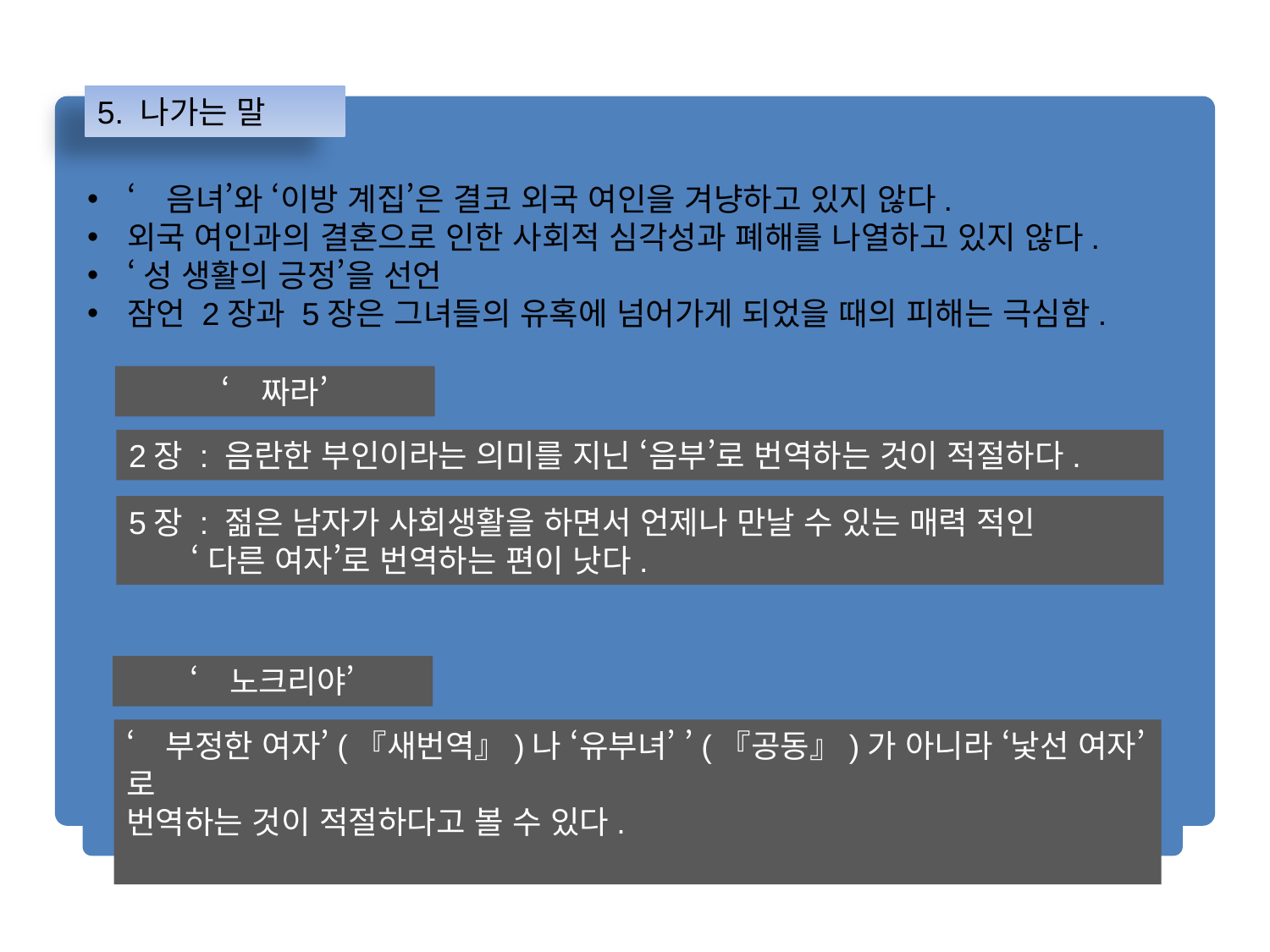

5. 나가는 말

‘음녀’와 ‘이방 계집’은 결코 외국 여인을 겨냥하고 있지 않다.
외국 여인과의 결혼으로 인한 사회적 심각성과 폐해를 나열하고 있지 않다.
‘성 생활의 긍정’을 선언
잠언 2장과 5장은 그녀들의 유혹에 넘어가게 되었을 때의 피해는 극심함.

‘짜라’
2장 : 음란한 부인이라는 의미를 지닌 ‘음부’로 번역하는 것이 적절하다.
5장 : 젊은 남자가 사회생활을 하면서 언제나 만날 수 있는 매력 적인
       ‘다른 여자’로 번역하는 편이 낫다.

‘노크리야’
‘부정한 여자’(『새번역』)나 ‘유부녀’ ’(『공동』)가 아니라 ‘낯선 여자’로
번역하는 것이 적절하다고 볼 수 있다.